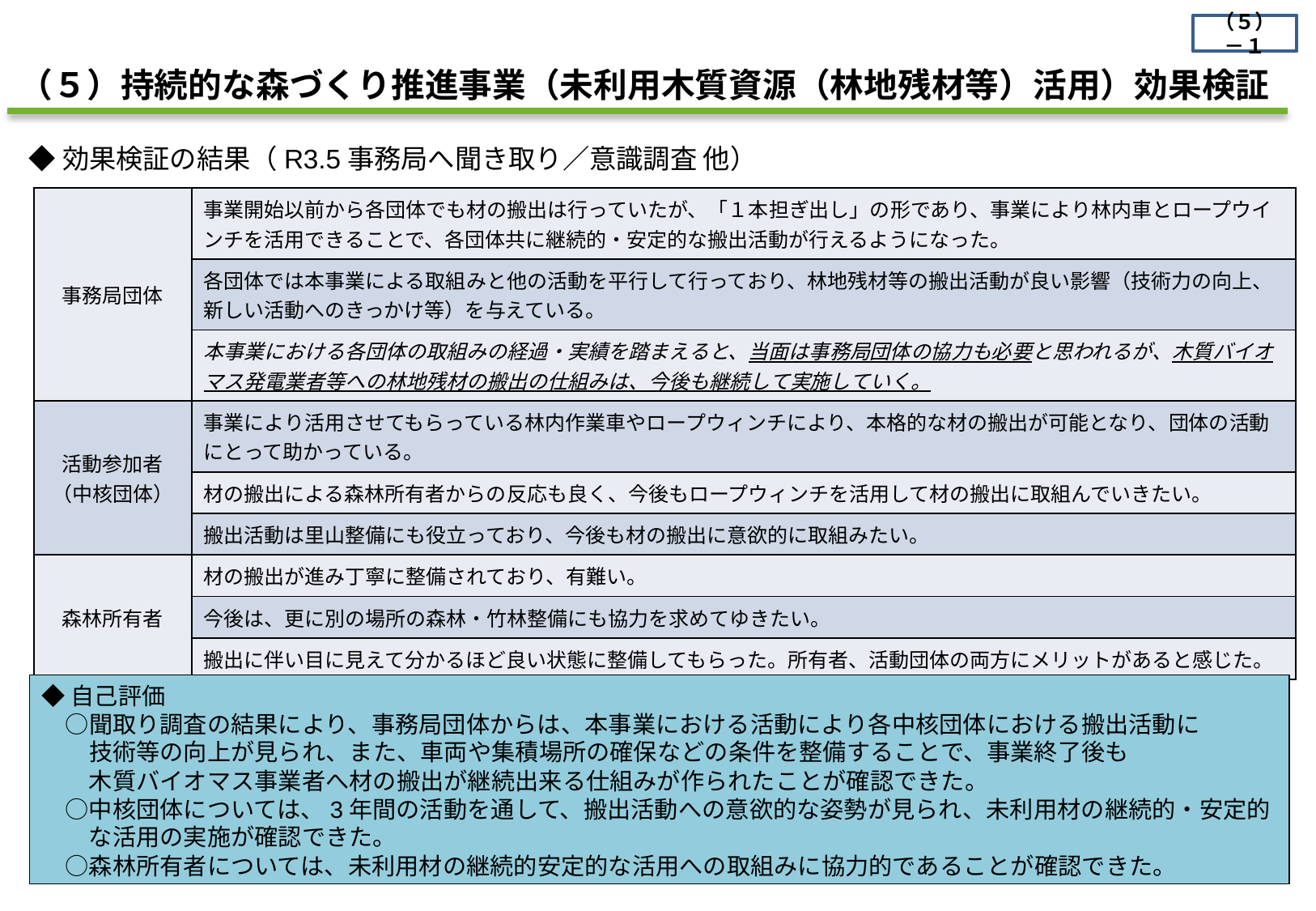

（５）－１
（５）持続的な森づくり推進事業（未利用木質資源（林地残材等）活用）効果検証
◆効果検証の結果（R3.5事務局へ聞き取り／意識調査 他）
| 事務局団体 | 事業開始以前から各団体でも材の搬出は行っていたが、「１本担ぎ出し」の形であり、事業により林内車とロープウインチを活用できることで、各団体共に継続的・安定的な搬出活動が行えるようになった。 |
| --- | --- |
|  | 各団体では本事業による取組みと他の活動を平行して行っており、林地残材等の搬出活動が良い影響（技術力の向上、新しい活動へのきっかけ等）を与えている。 |
|  | 本事業における各団体の取組みの経過・実績を踏まえると、当面は事務局団体の協力も必要と思われるが、木質バイオマス発電業者等への林地残材の搬出の仕組みは、今後も継続して実施していく。 |
| 活動参加者（中核団体） | 事業により活用させてもらっている林内作業車やロープウィンチにより、本格的な材の搬出が可能となり、団体の活動にとって助かっている。 |
|  | 材の搬出による森林所有者からの反応も良く、今後もロープウィンチを活用して材の搬出に取組んでいきたい。 |
|  | 搬出活動は里山整備にも役立っており、今後も材の搬出に意欲的に取組みたい。 |
| 森林所有者 | 材の搬出が進み丁寧に整備されており、有難い。 |
|  | 今後は、更に別の場所の森林・竹林整備にも協力を求めてゆきたい。 |
|  | 搬出に伴い目に見えて分かるほど良い状態に整備してもらった。所有者、活動団体の両方にメリットがあると感じた。 |
◆自己評価
　○聞取り調査の結果により、事務局団体からは、本事業における活動により各中核団体における搬出活動に
　　技術等の向上が見られ、また、車両や集積場所の確保などの条件を整備することで、事業終了後も
　　木質バイオマス事業者へ材の搬出が継続出来る仕組みが作られたことが確認できた。
　○中核団体については、3年間の活動を通して、搬出活動への意欲的な姿勢が見られ、未利用材の継続的・安定的
　　な活用の実施が確認できた。
　○森林所有者については、未利用材の継続的安定的な活用への取組みに協力的であることが確認できた。